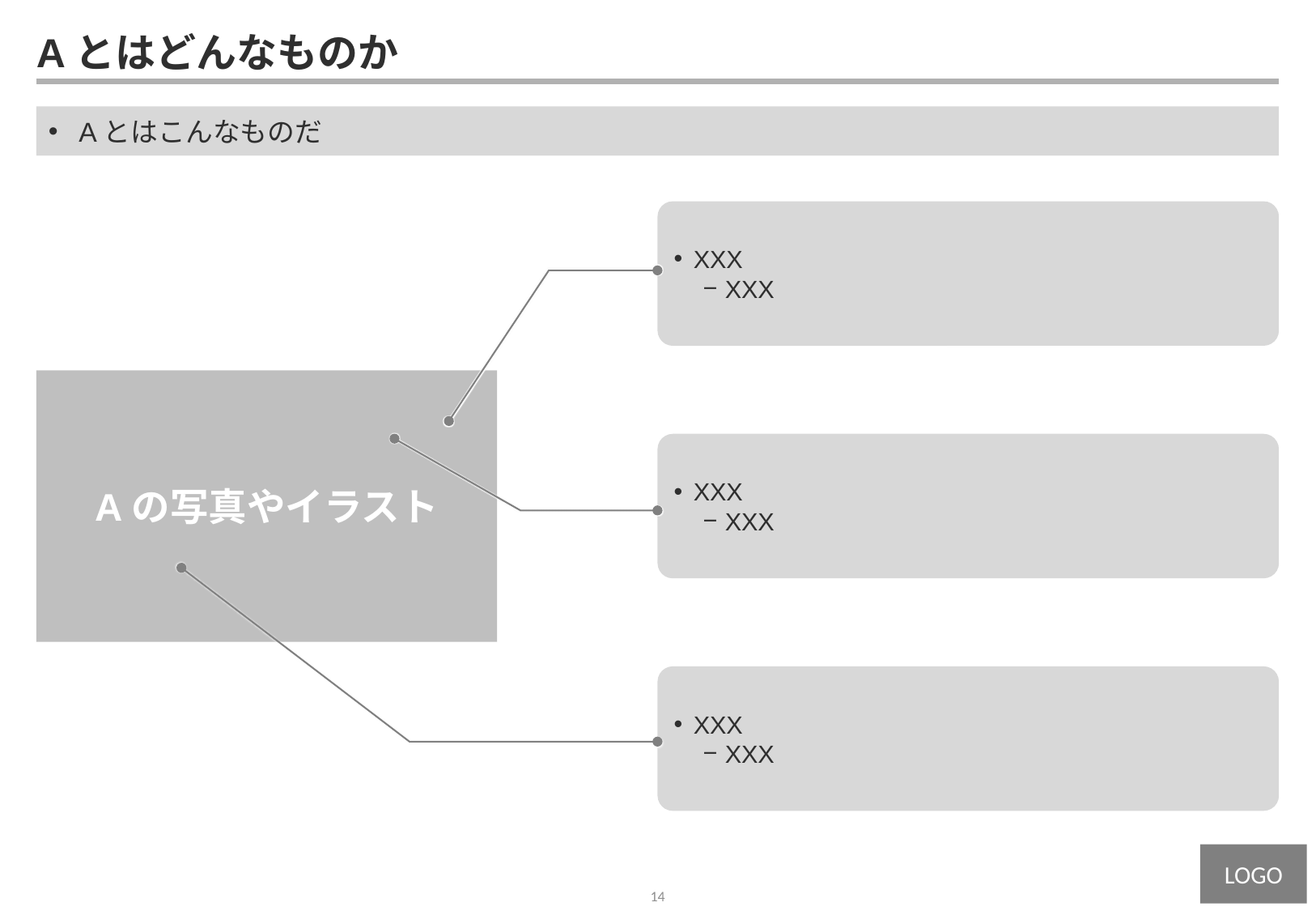

# Aとはどんなものか
Aとはこんなものだ
XXX
XXX

Aの写真やイラスト
XXX
XXX

XXX
XXX